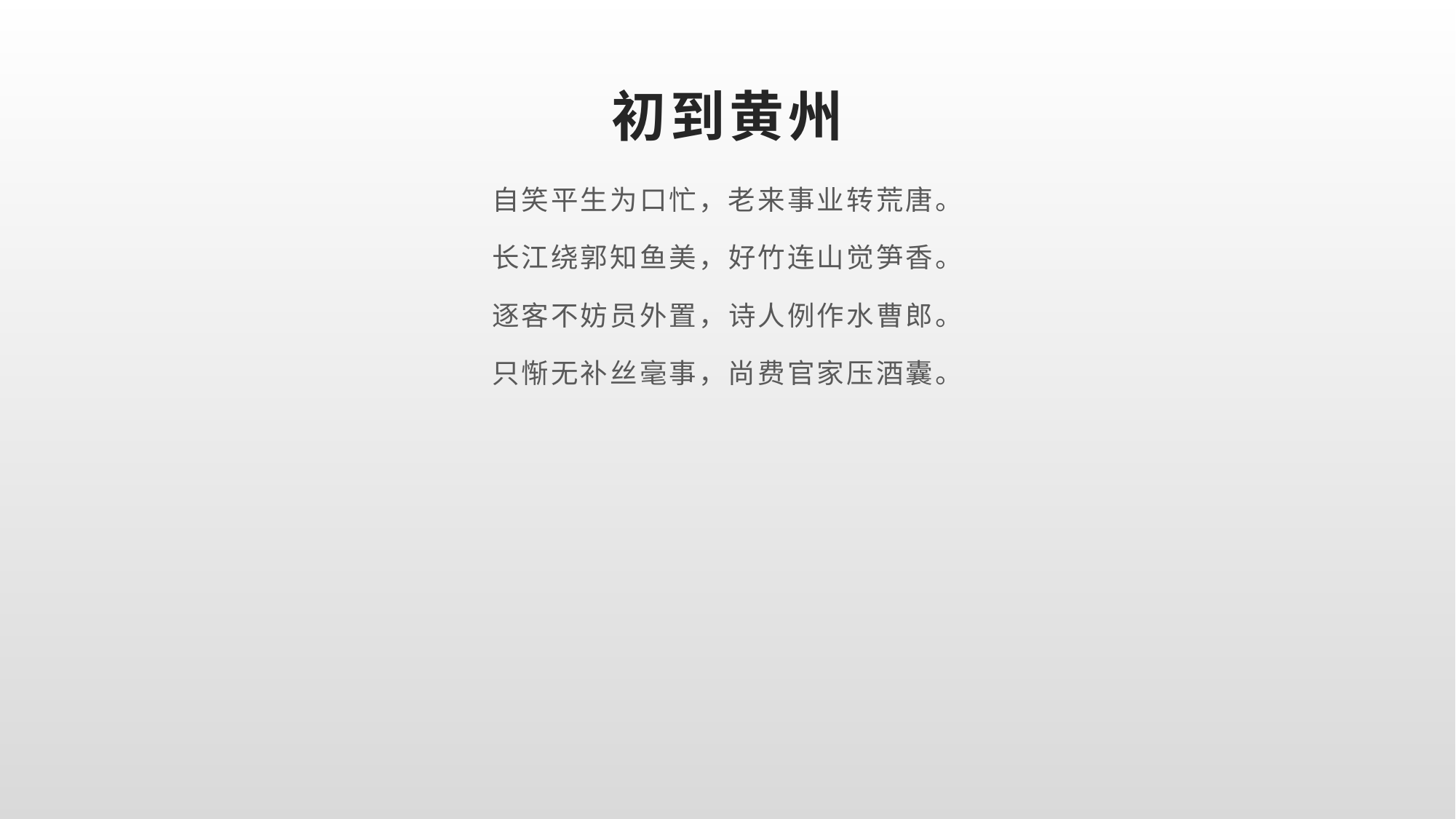

# 初到黄州
自笑平生为口忙，老来事业转荒唐。
长江绕郭知鱼美，好竹连山觉笋香。
逐客不妨员外置，诗人例作水曹郎。
只惭无补丝毫事，尚费官家压酒囊。